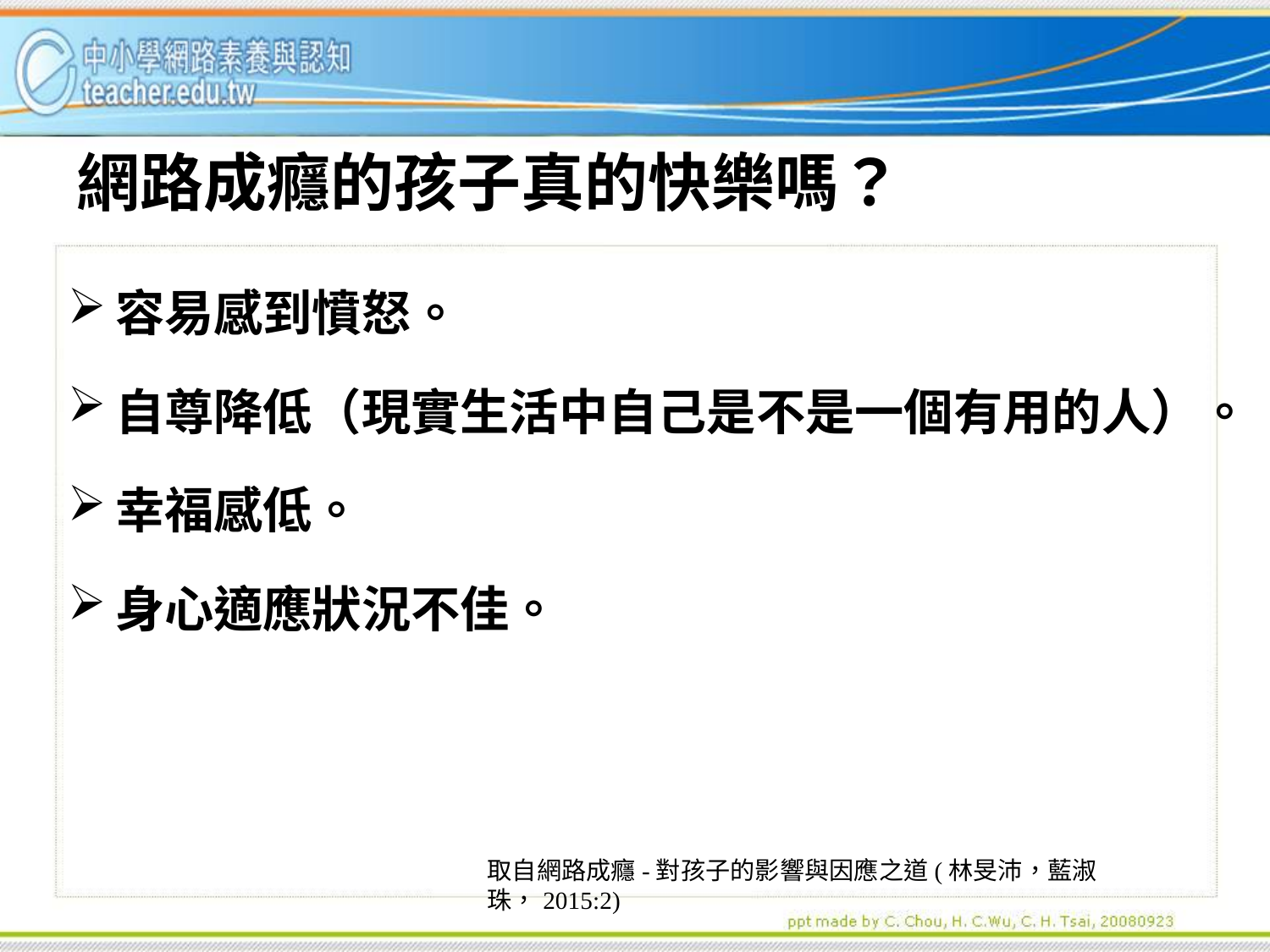

# 網路成癮的孩子真的快樂嗎？
容易感到憤怒。
自尊降低（現實生活中自己是不是一個有用的人）。
幸福感低。
身心適應狀況不佳。
取自網路成癮-對孩子的影響與因應之道(林旻沛，藍淑珠，2015:2)